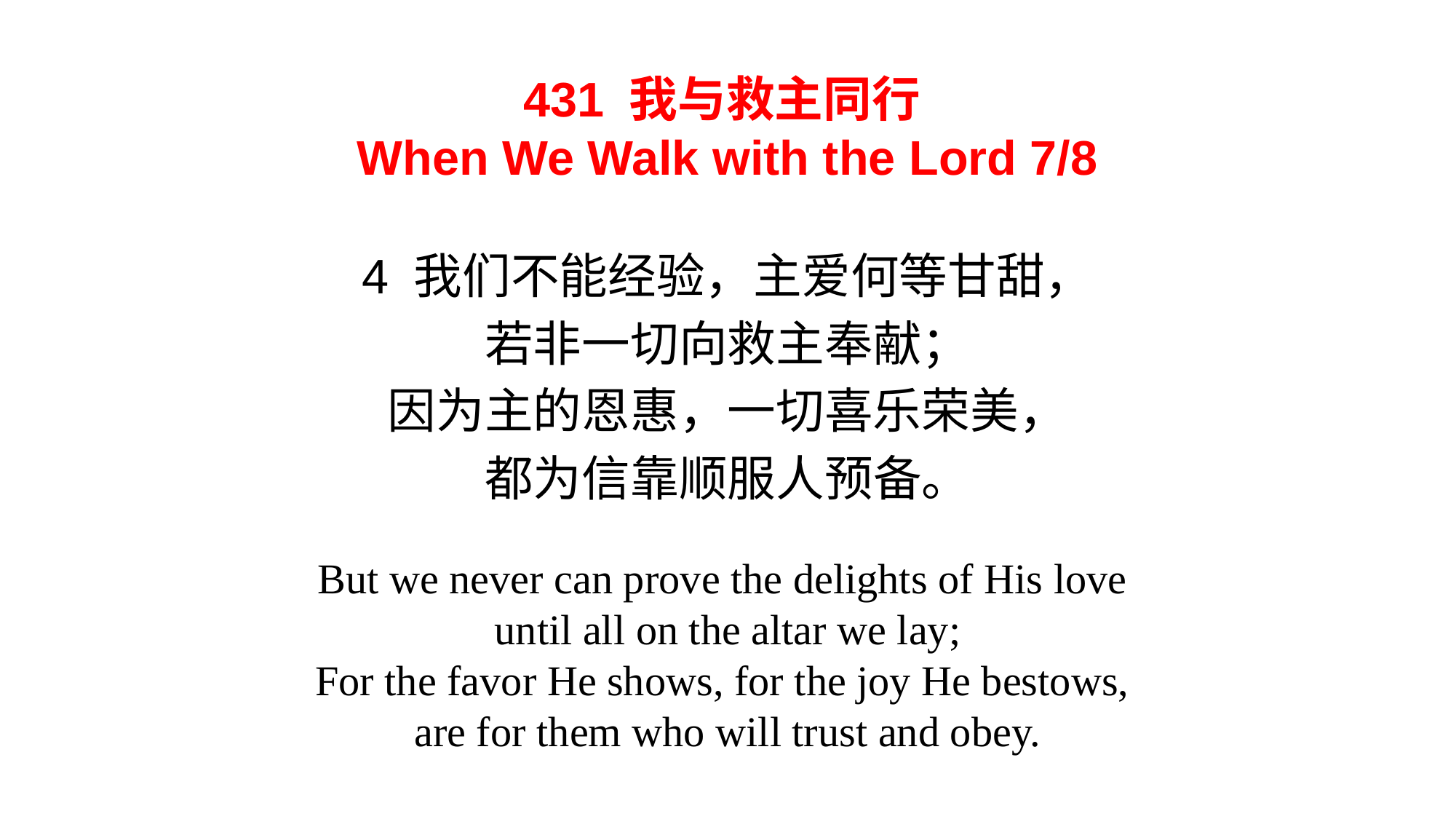

# 431 我与救主同行 When We Walk with the Lord 7/8
4 我们不能经验，主爱何等甘甜，
若非一切向救主奉献；
因为主的恩惠，一切喜乐荣美，
都为信靠顺服人预备。

But we never can prove the delights of His love
until all on the altar we lay;
For the favor He shows, for the joy He bestows,
are for them who will trust and obey.